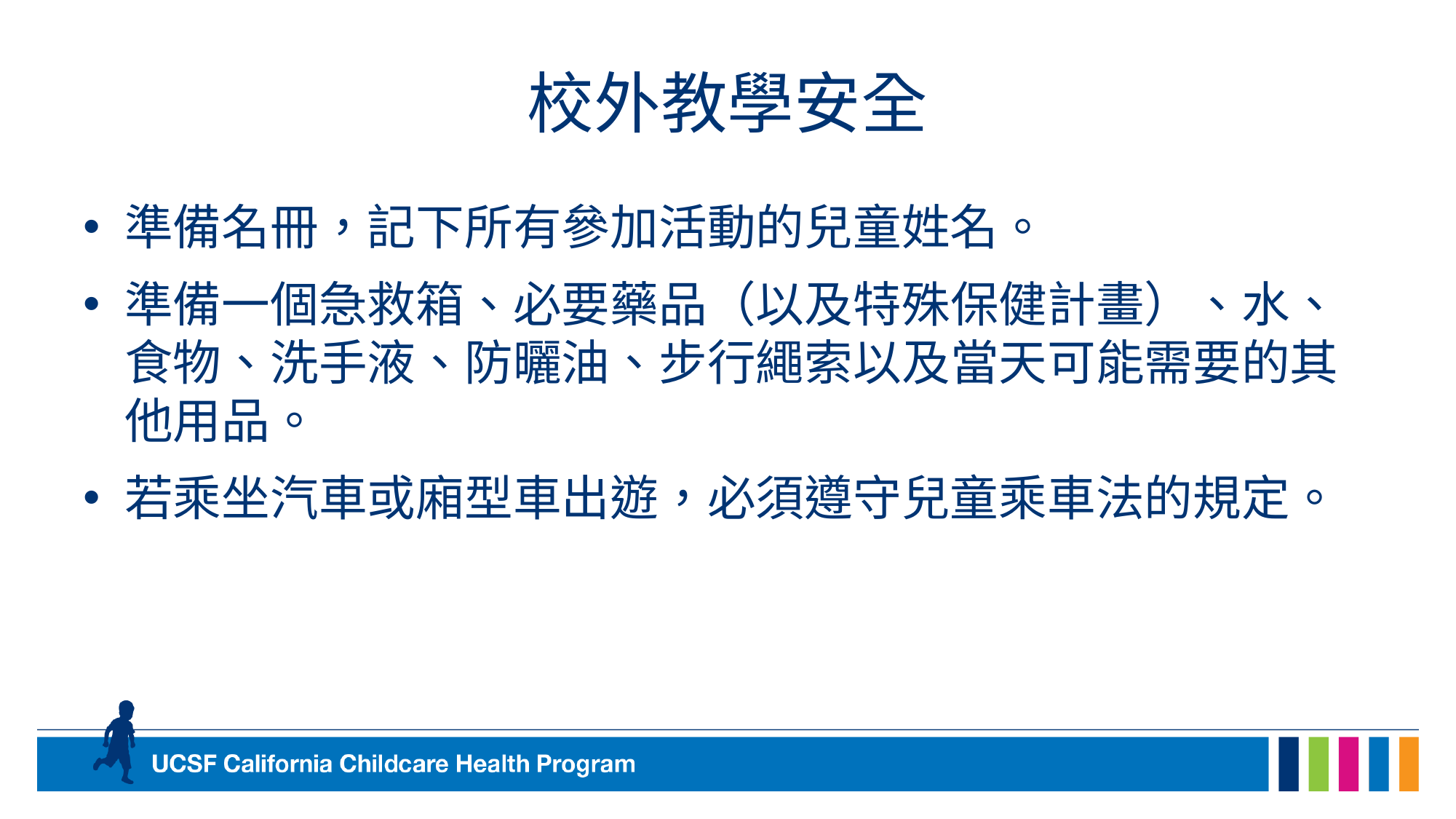

# 校外教學安全
準備名冊，記下所有參加活動的兒童姓名。
準備一個急救箱、必要藥品（以及特殊保健計畫）、水、食物、洗手液、防曬油、步行繩索以及當天可能需要的其他用品。
若乘坐汽車或廂型車出遊，必須遵守兒童乘車法的規定。